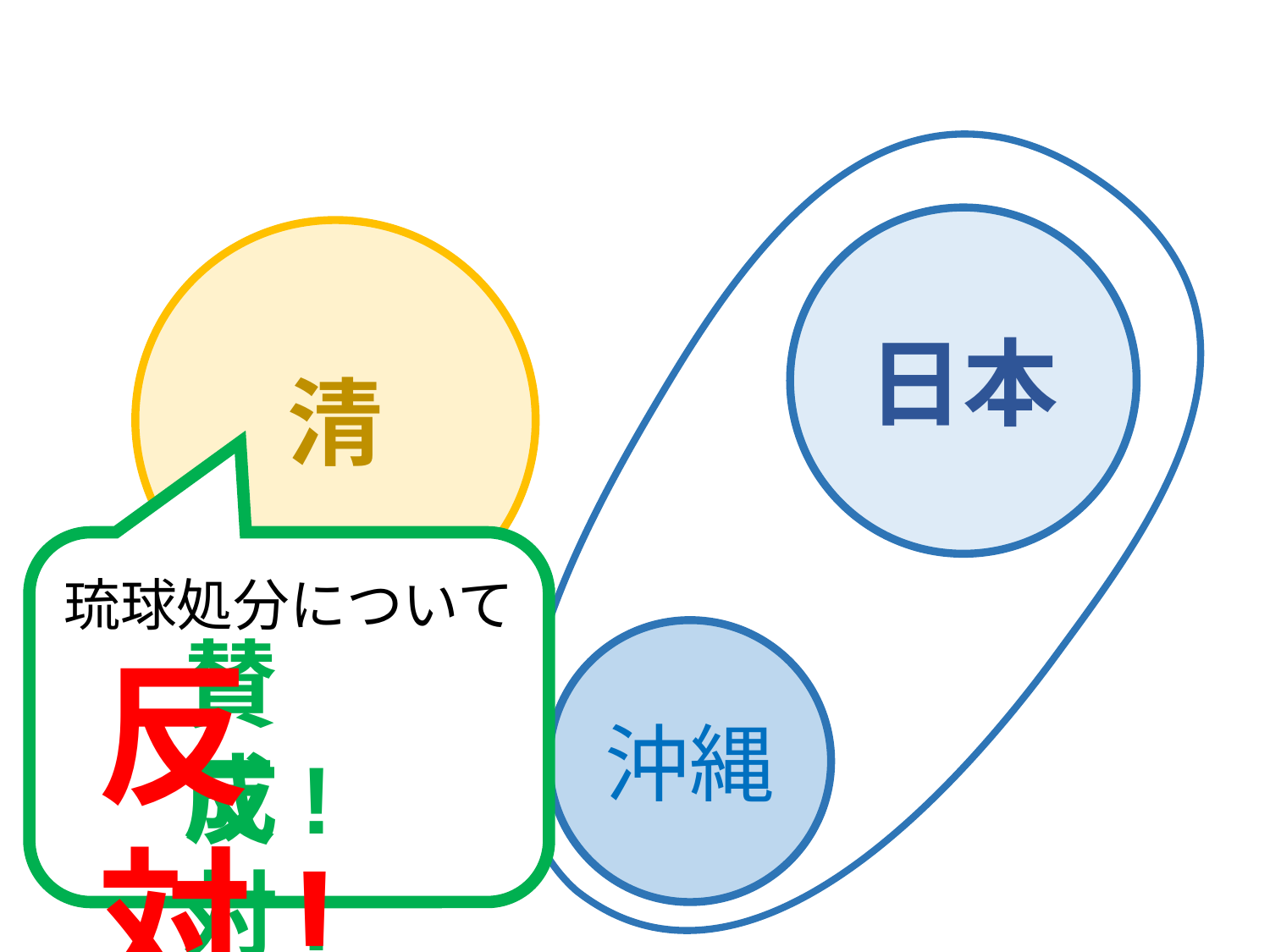

日本
清
琉球処分について

賛成!
沖縄
反対!
反対!